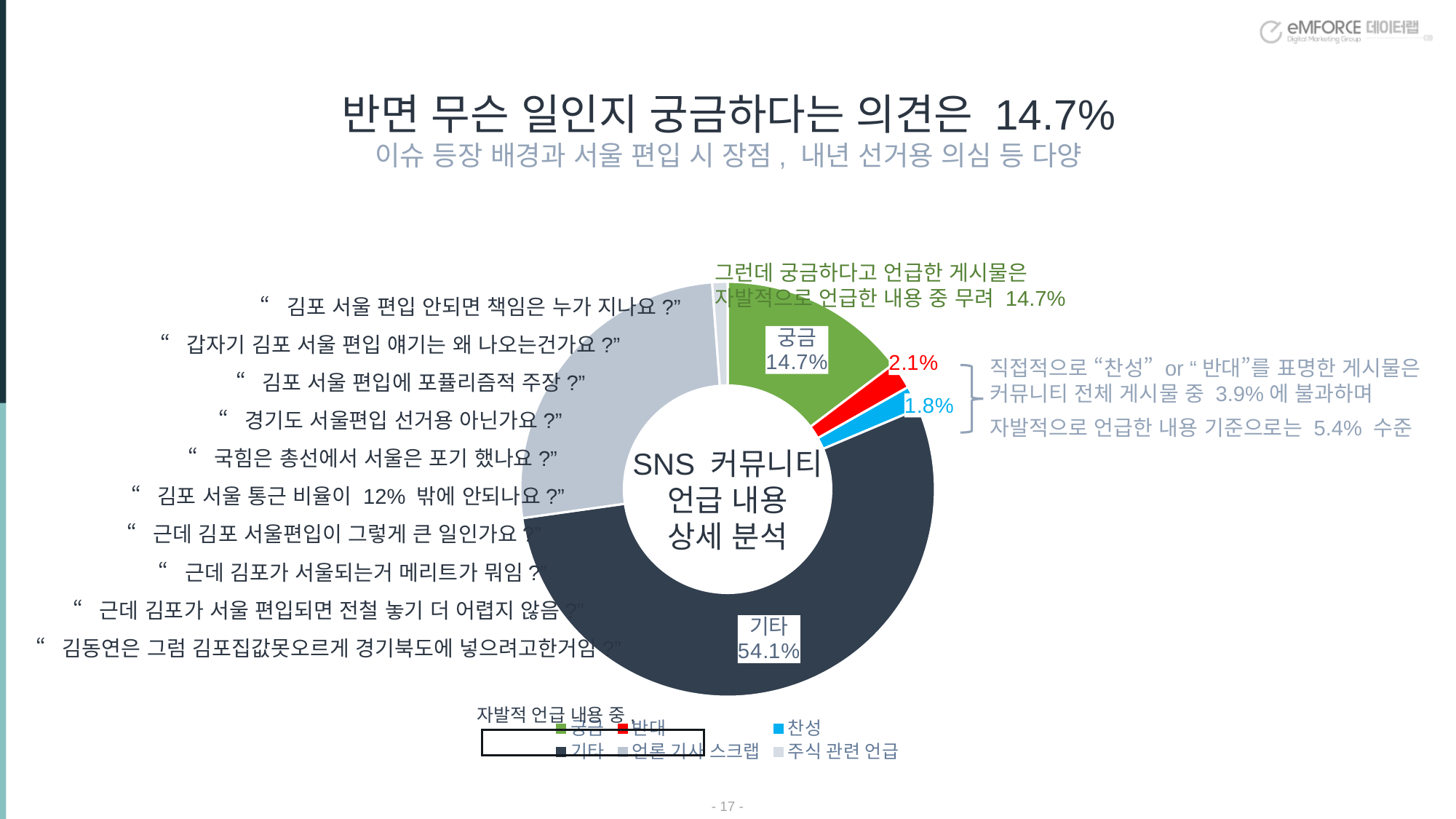

반면 무슨 일인지 궁금하다는 의견은 14.7%
이슈 등장 배경과 서울 편입 시 장점, 내년 선거용 의심 등 다양
그런데 궁금하다고 언급한 게시물은
자발적으로 언급한 내용 중 무려 14.7%

### Chart

| Category | 판매 |
|---|---|
| 궁금 | 963.0 |
| 반대 | 137.0 |
| 찬성 | 120.0 |
| 기타 | 3543.0 |
| 언론 기사 스크랩 | 1704.0 |
| 주식 관련 언급 | 78.0 |
“김포 서울 편입 안되면 책임은 누가 지나요?”
“갑자기 김포 서울 편입 얘기는 왜 나오는건가요?”
직접적으로 “찬성” or “반대”를 표명한 게시물은
커뮤니티 전체 게시물 중 3.9%에 불과하며
자발적으로 언급한 내용 기준으로는 5.4% 수준
“김포 서울 편입에 포퓰리즘적 주장?”

“경기도 서울편입 선거용 아닌가요?”
SNS 커뮤니티
언급 내용
상세 분석
“국힘은 총선에서 서울은 포기 했나요?”
“김포 서울 통근 비율이 12% 밖에 안되나요?”
“근데 김포 서울편입이 그렇게 큰 일인가요?”
“근데 김포가 서울되는거 메리트가 뭐임?”
“근데 김포가 서울 편입되면 전철 놓기 더 어렵지 않음?”
“김동연은 그럼 김포집값못오르게 경기북도에 넣으려고한거임?”
자발적 언급 내용 중,

- 17 -